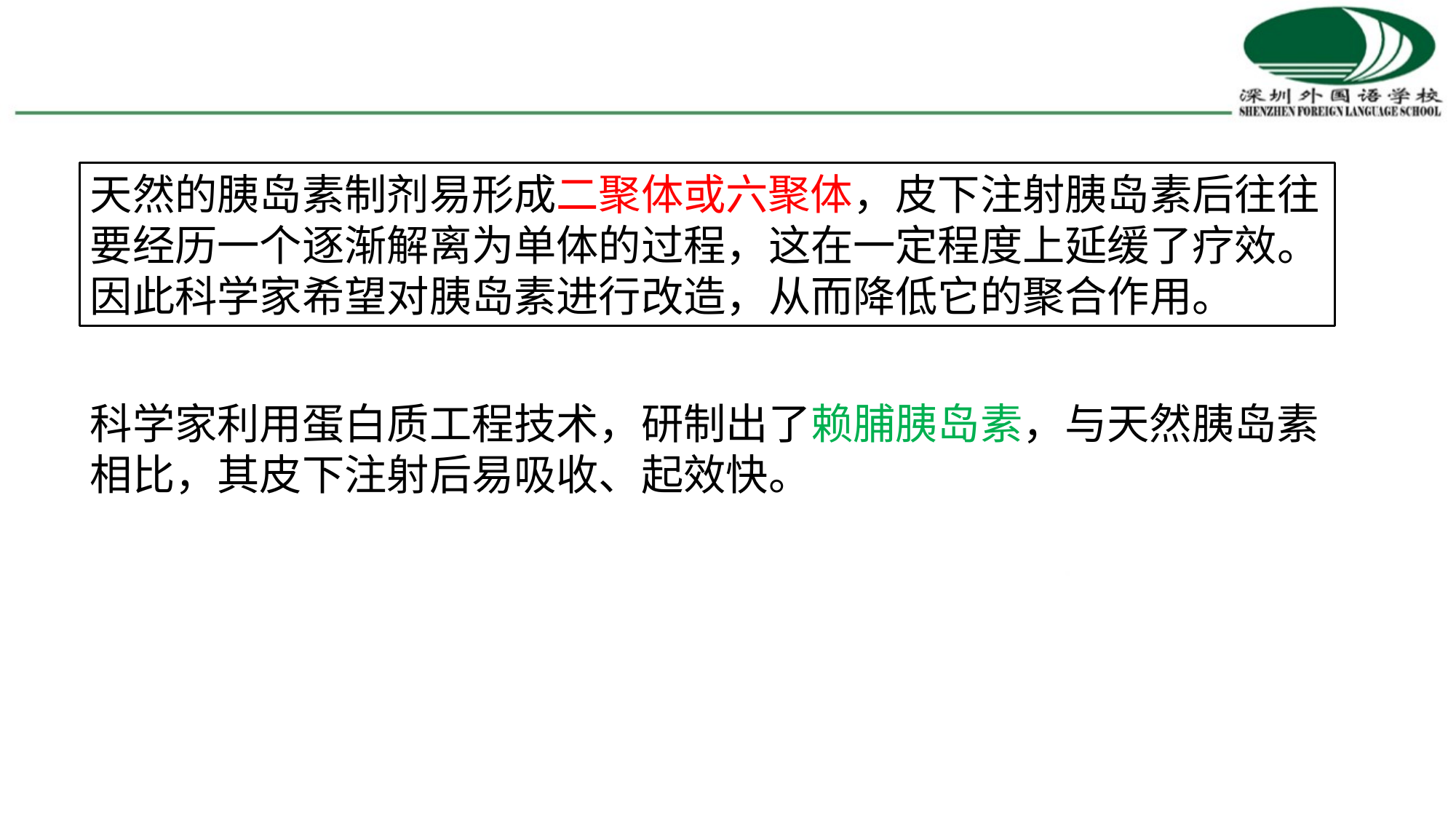

蛋白质工程——蛋白质工程的应用
天然的胰岛素制剂易形成二聚体或六聚体，皮下注射胰岛素后往往要经历一个逐渐解离为单体的过程，这在一定程度上延缓了疗效。因此科学家希望对胰岛素进行改造，从而降低它的聚合作用。
科学家利用蛋白质工程技术，研制出了赖脯胰岛素，与天然胰岛素相比，其皮下注射后易吸收、起效快。